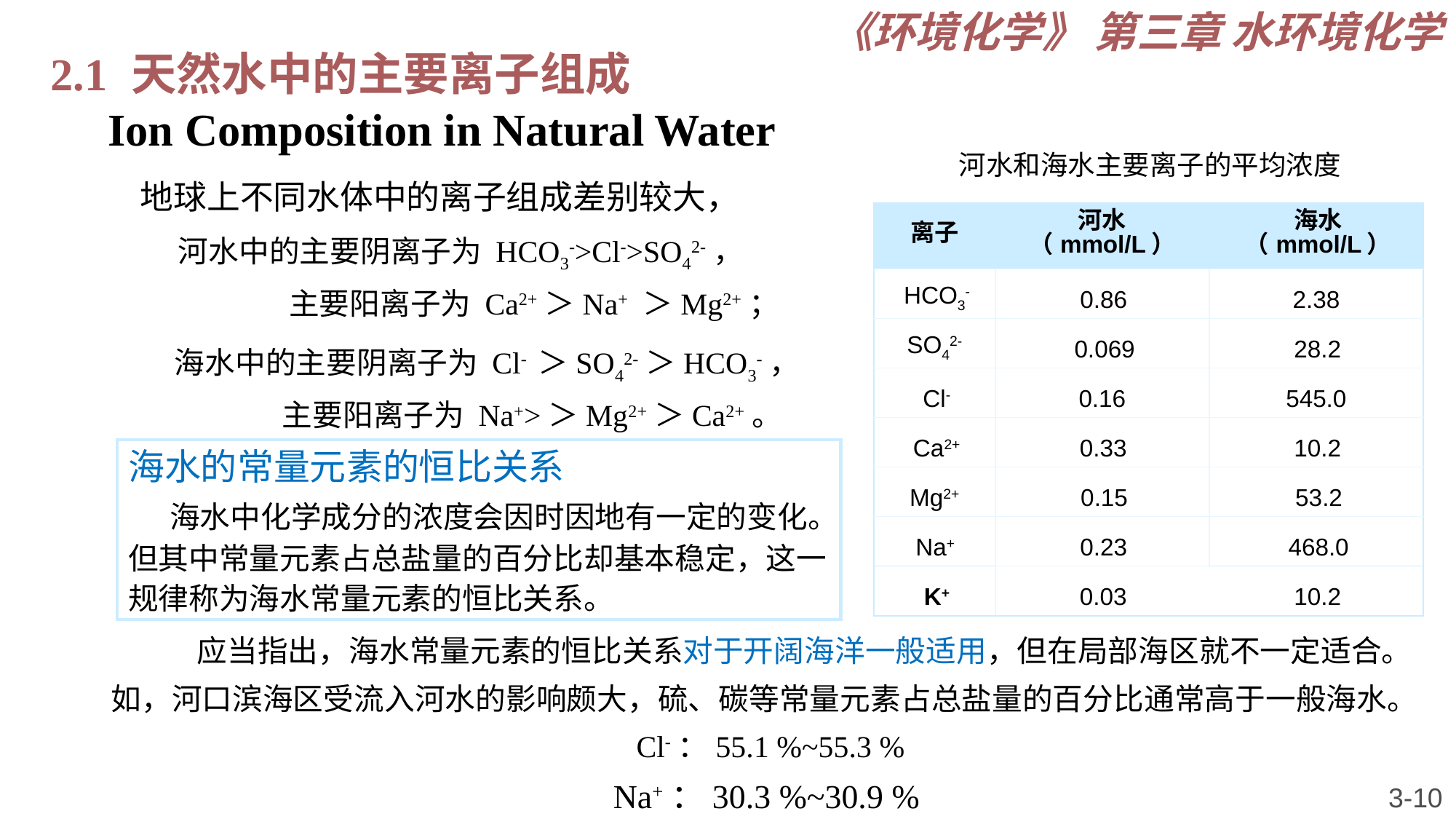

《环境化学》 第三章 水环境化学
2.1 天然水中的主要离子组成
     Ion Composition in Natural Water
河水和海水主要离子的平均浓度
地球上不同水体中的离子组成差别较大，
    河水中的主要阴离子为 HCO3->Cl->SO42-，
                     主要阳离子为 Ca2+＞Na+ ＞Mg2+；
    海水中的主要阴离子为 Cl- ＞SO42-＞HCO3-，
                    主要阳离子为 Na+>＞Mg2+＞Ca2+。
| 离子 | 河水 （mmol/L） | 海水 （mmol/L） |
| --- | --- | --- |
| HCO3- | 0.86 | 2.38 |
| SO42- | 0.069 | 28.2 |
| Cl- | 0.16 | 545.0 |
| Ca2+ | 0.33 | 10.2 |
| Mg2+ | 0.15 | 53.2 |
| Na+ | 0.23 | 468.0 |
| K+ | 0.03 | 10.2 |
海水的常量元素的恒比关系
    海水中化学成分的浓度会因时因地有一定的变化。但其中常量元素占总盐量的百分比却基本稳定，这一规律称为海水常量元素的恒比关系。

应当指出，海水常量元素的恒比关系对于开阔海洋一般适用，但在局部海区就不一定适合。如，河口滨海区受流入河水的影响颇大，硫、碳等常量元素占总盐量的百分比通常高于一般海水。
Cl-：55.1 %~55.3 %
Na+：30.3 %~30.9 %

3-10